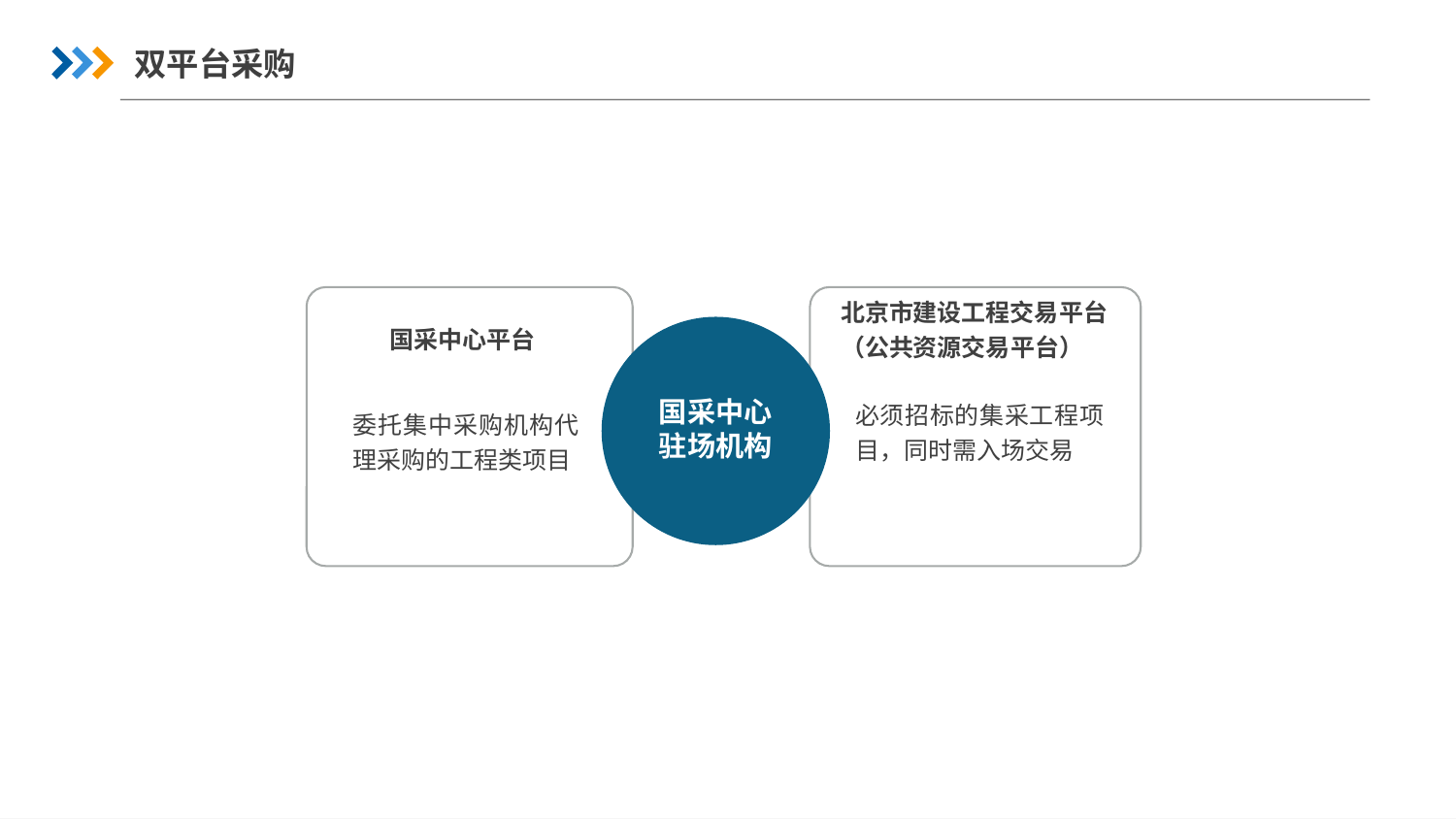

双平台采购

北京市建设工程交易平台
（公共资源交易平台）

国采中心平台

必须招标的集采工程项目，同时需入场交易
国采中心驻场机构
委托集中采购机构代理采购的工程类项目